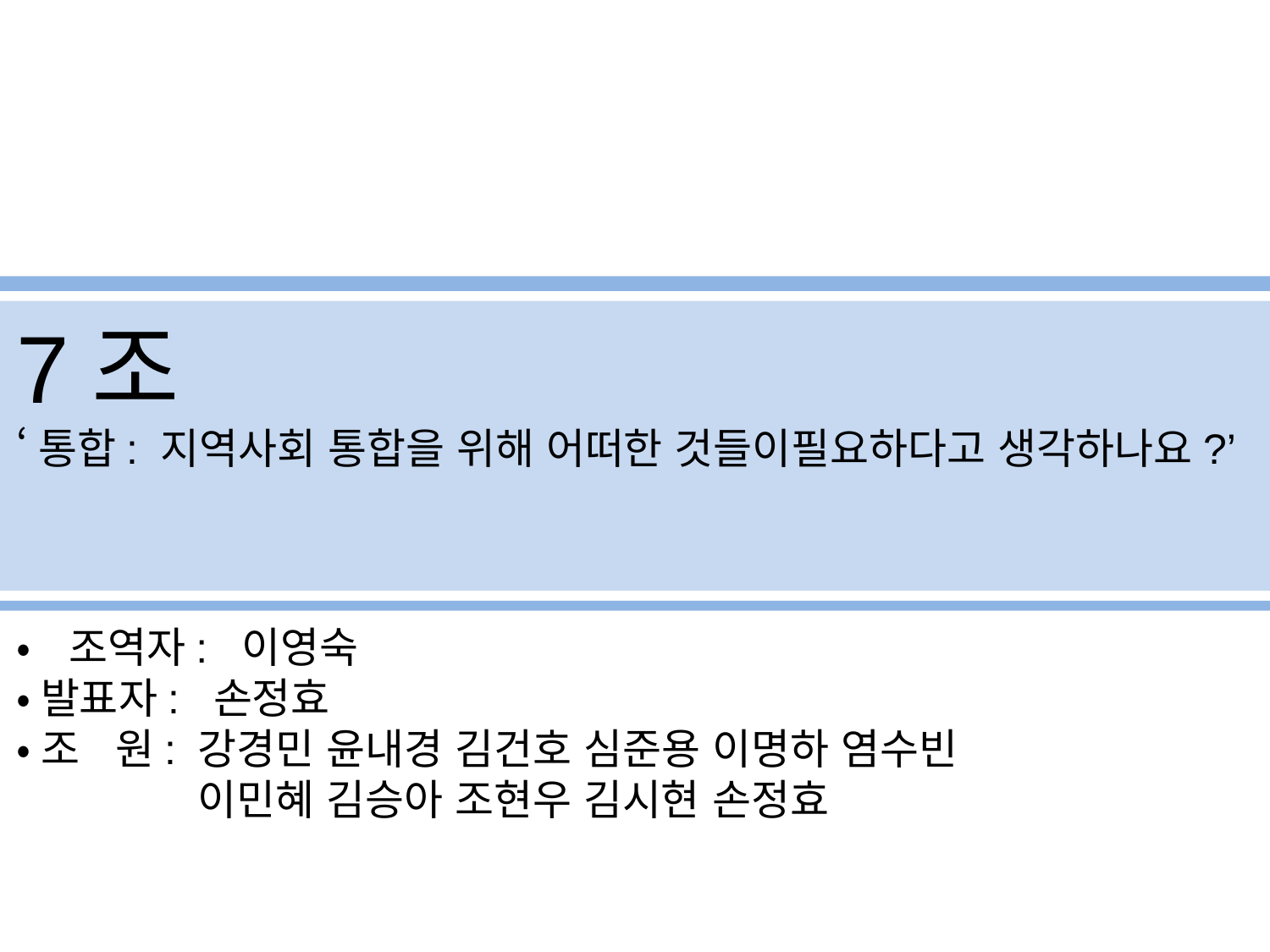

7조
‘통합: 지역사회 통합을 위해 어떠한 것들이필요하다고 생각하나요?’

•조역자:  이영숙
•발표자:  손정효
•조   원:
강경민 윤내경 김건호 심준용 이명하 염수빈
이민혜 김승아 조현우 김시현 손정효